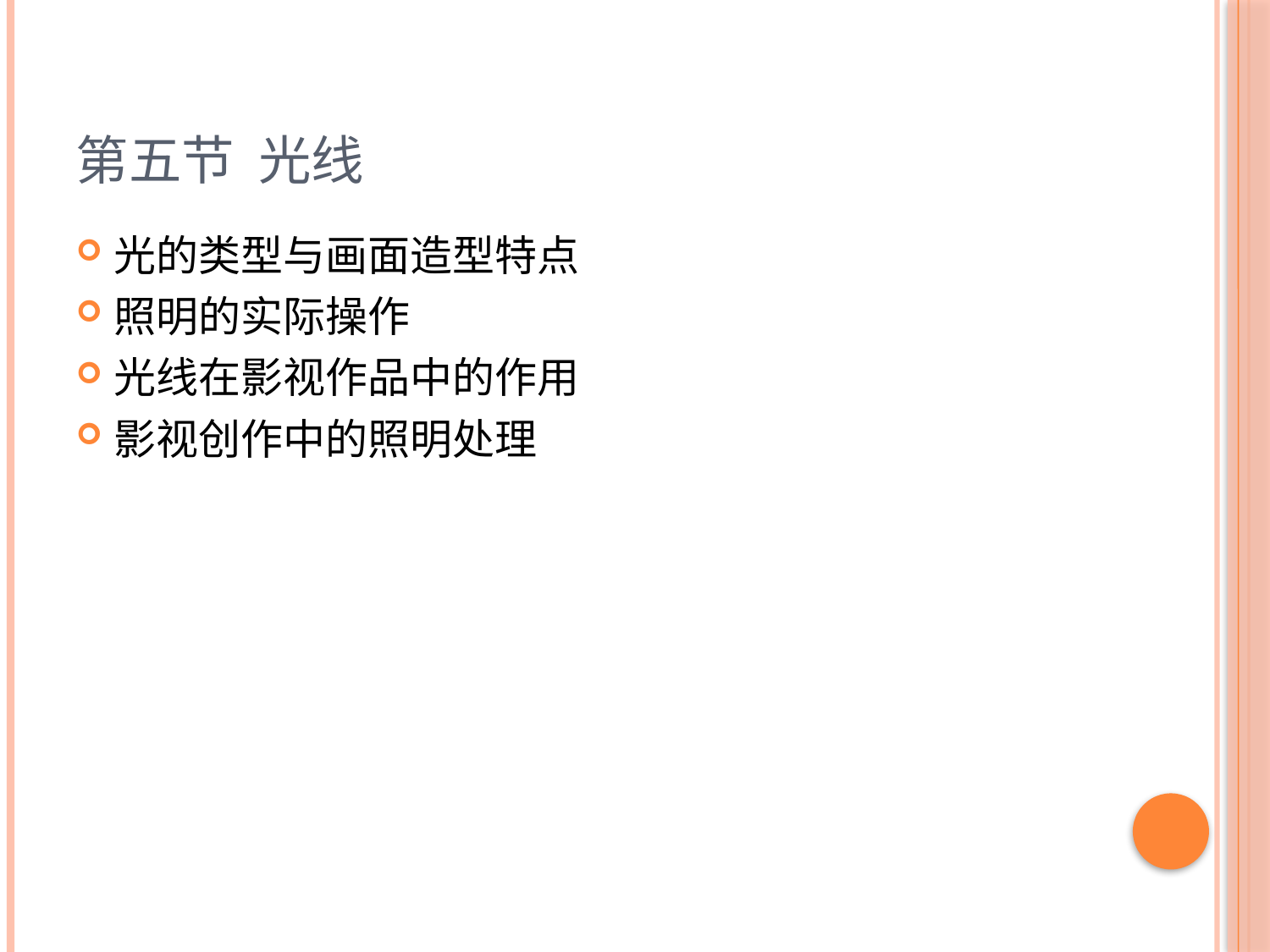

# 第五节  光线
光的类型与画面造型特点
照明的实际操作
光线在影视作品中的作用
影视创作中的照明处理